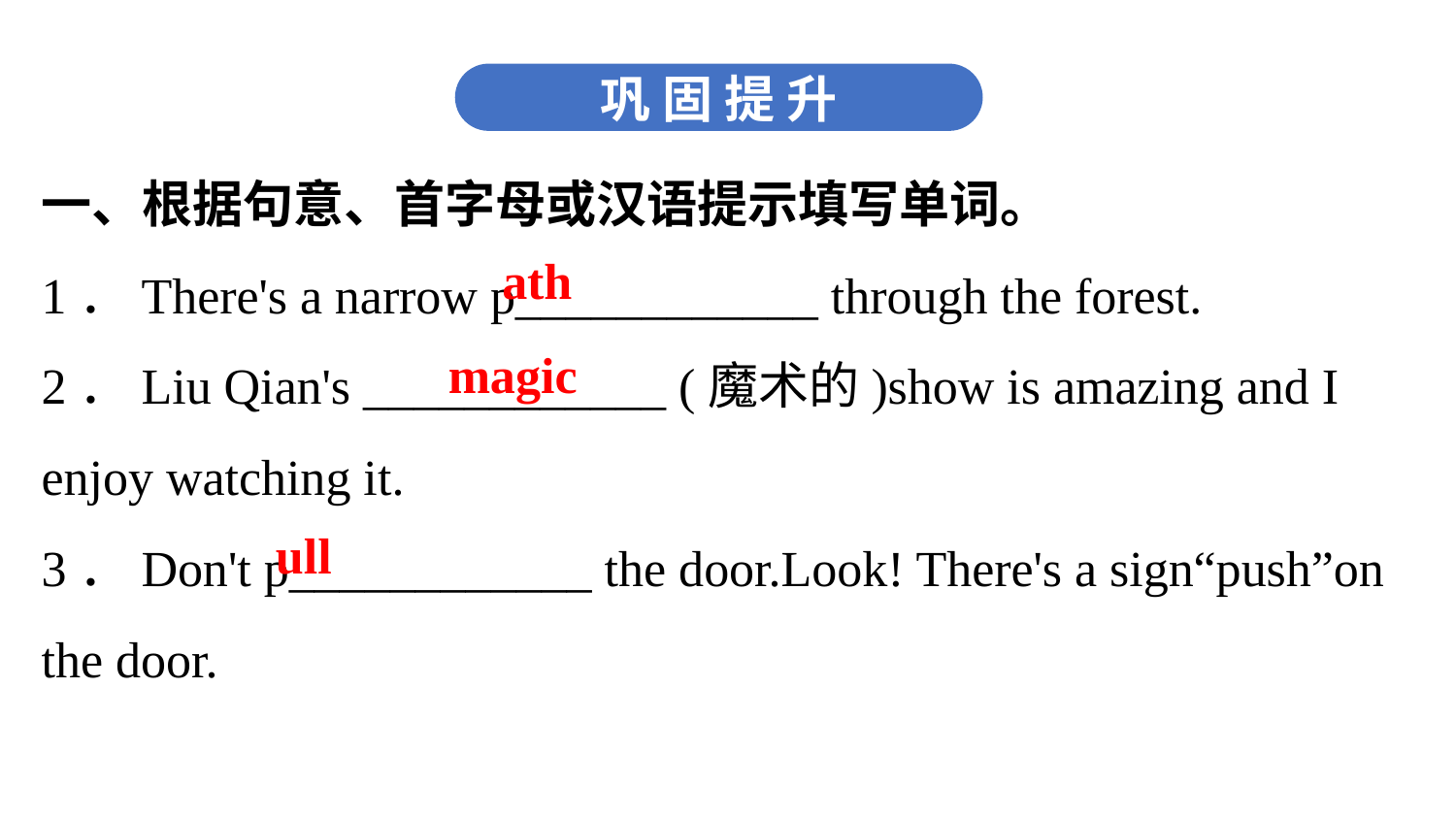

巩 固 提 升
一、根据句意、首字母或汉语提示填写单词。
1．There's a narrow p____________ through the forest.
2．Liu Qian's ____________ (魔术的)show is amazing and I enjoy watching it.
3．Don't p____________ the door.Look! There's a sign“push”on the door.
ath
magic
ull